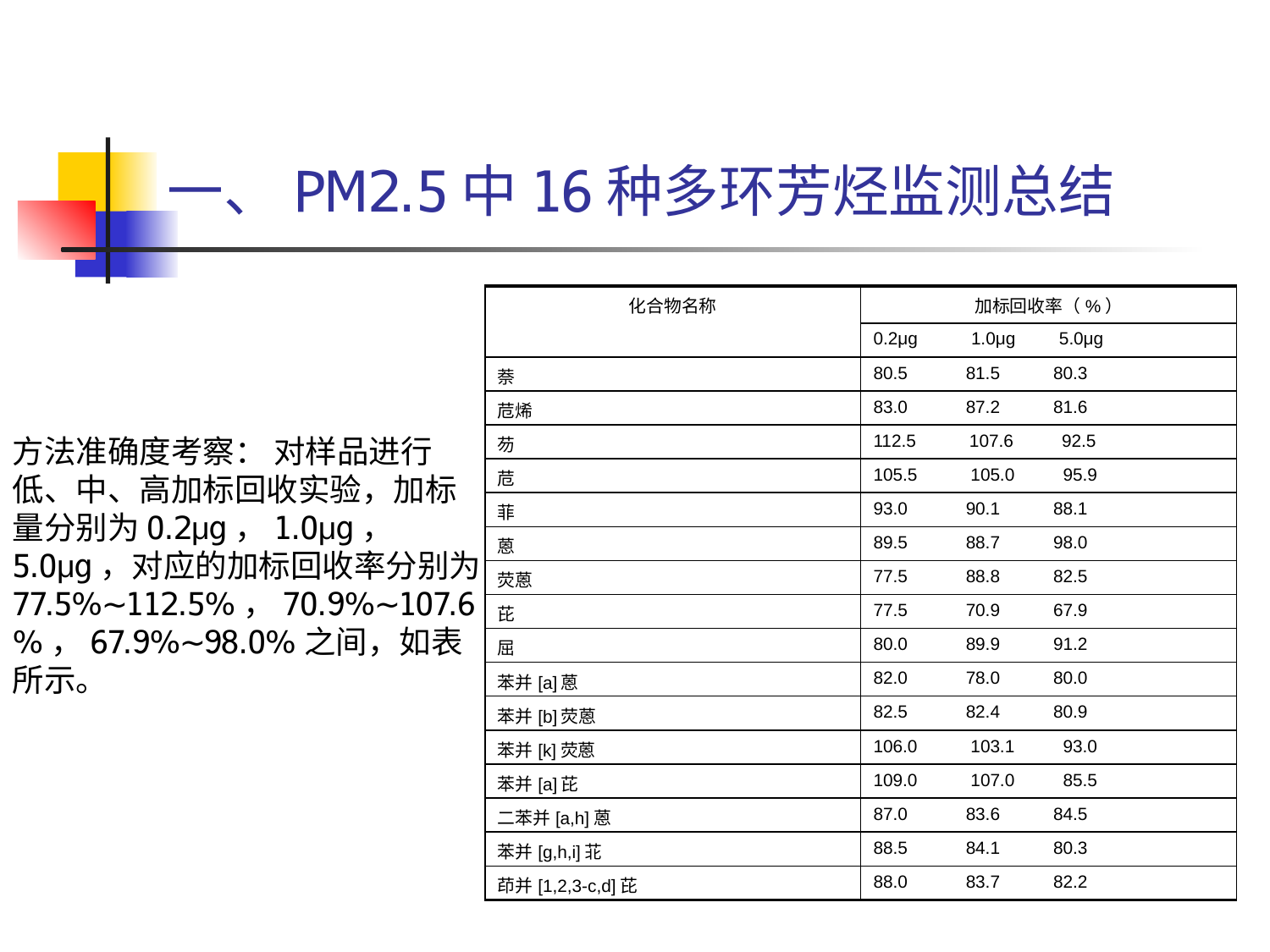

一、PM2.5中16种多环芳烃监测总结
| 化合物名称 | 加标回收率（%） |
| --- | --- |
|  | 0.2μg 1.0μg 5.0μg |
| 萘 | 80.5 81.5 80.3 |
| 苊烯 | 83.0 87.2 81.6 |
| 芴 | 112.5 107.6 92.5 |
| 苊 | 105.5 105.0 95.9 |
| 菲 | 93.0 90.1 88.1 |
| 蒽 | 89.5 88.7 98.0 |
| 荧蒽 | 77.5 88.8 82.5 |
| 芘 | 77.5 70.9 67.9 |
| 屈 | 80.0 89.9 91.2 |
| 苯并[a]蒽 | 82.0 78.0 80.0 |
| 苯并[b]荧蒽 | 82.5 82.4 80.9 |
| 苯并[k]荧蒽 | 106.0 103.1 93.0 |
| 苯并[a]芘 | 109.0 107.0 85.5 |
| 二苯并[a,h]蒽 | 87.0 83.6 84.5 |
| 苯并[g,h,i]苝 | 88.5 84.1 80.3 |
| 茚并[1,2,3-c,d]芘 | 88.0 83.7 82.2 |
方法准确度考察： 对样品进行低、中、高加标回收实验，加标量分别为0.2μg，1.0μg， 5.0μg，对应的加标回收率分别为77.5%~112.5%，70.9%~107.6%，67.9%~98.0%之间，如表所示。